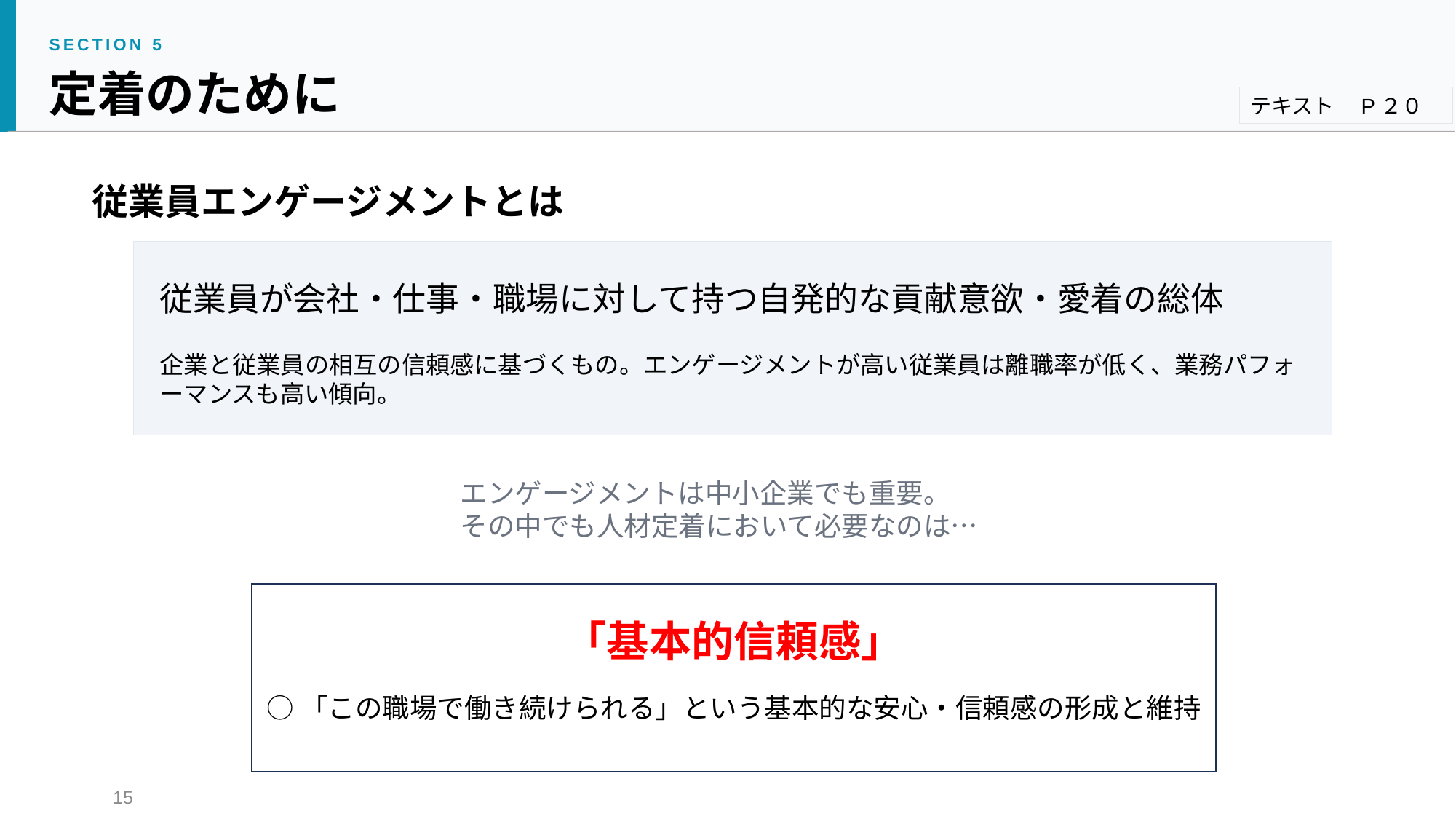

SECTION 5
定着のために
テキスト　P２０
従業員エンゲージメントとは

従業員が会社・仕事・職場に対して持つ自発的な貢献意欲・愛着の総体
企業と従業員の相互の信頼感に基づくもの。エンゲージメントが高い従業員は離職率が低く、業務パフォーマンスも高い傾向。
エンゲージメントは中小企業でも重要。
その中でも人材定着において必要なのは…

「基本的信頼感」
○「この職場で働き続けられる」という基本的な安心・信頼感の形成と維持
見落としてはならない離職理由：結婚・出産・育児・介護・看護
→ 短時間勤務・テレワーク整備、業務マニュアル化による属人性排除で離職を防げる可能性
15